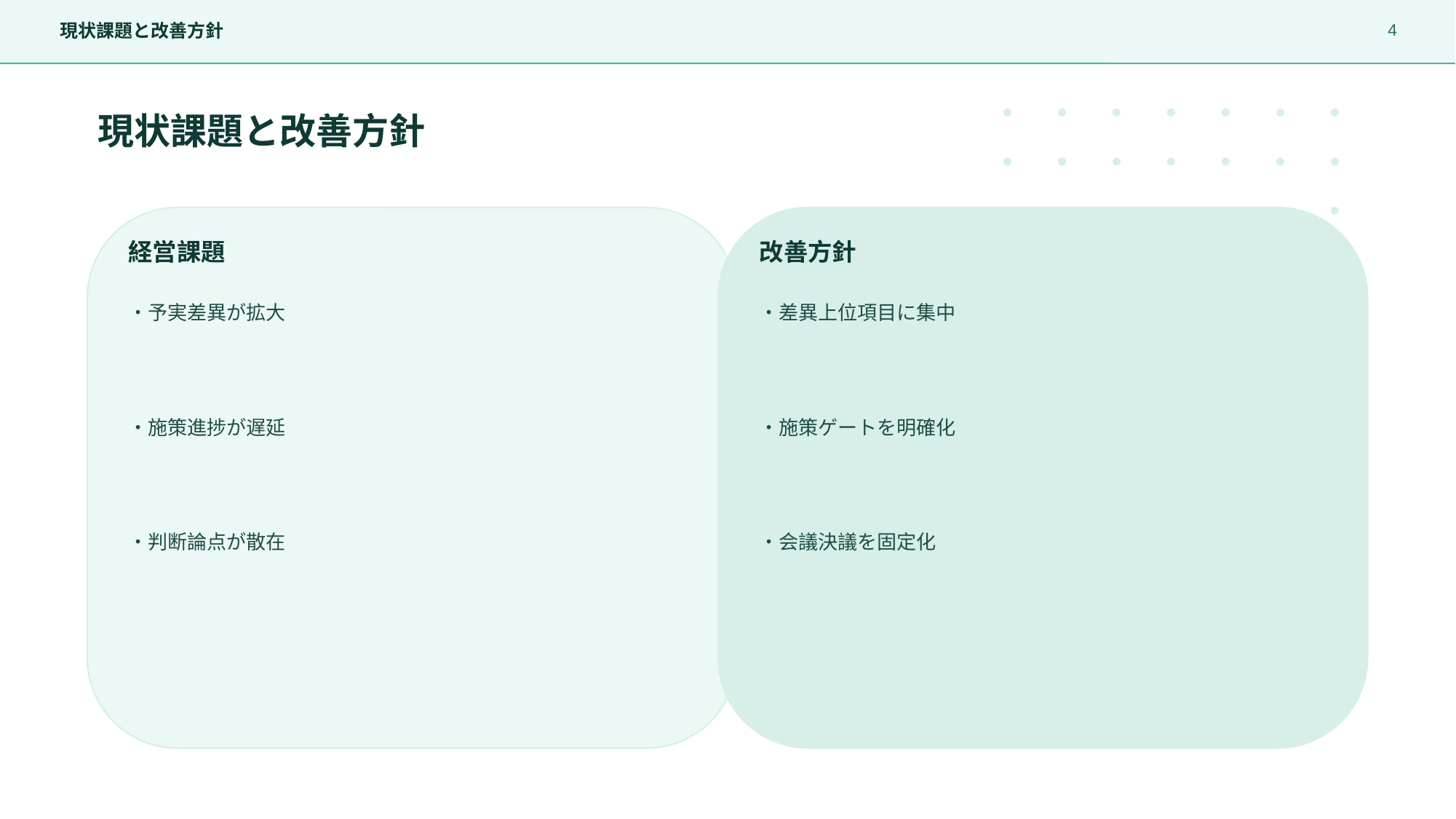

4
現状課題と改善方針

現状課題と改善方針

経営課題
改善方針

・予実差異が拡大
・差異上位項目に集中

・施策進捗が遅延
・施策ゲートを明確化
・判断論点が散在
・会議決議を固定化